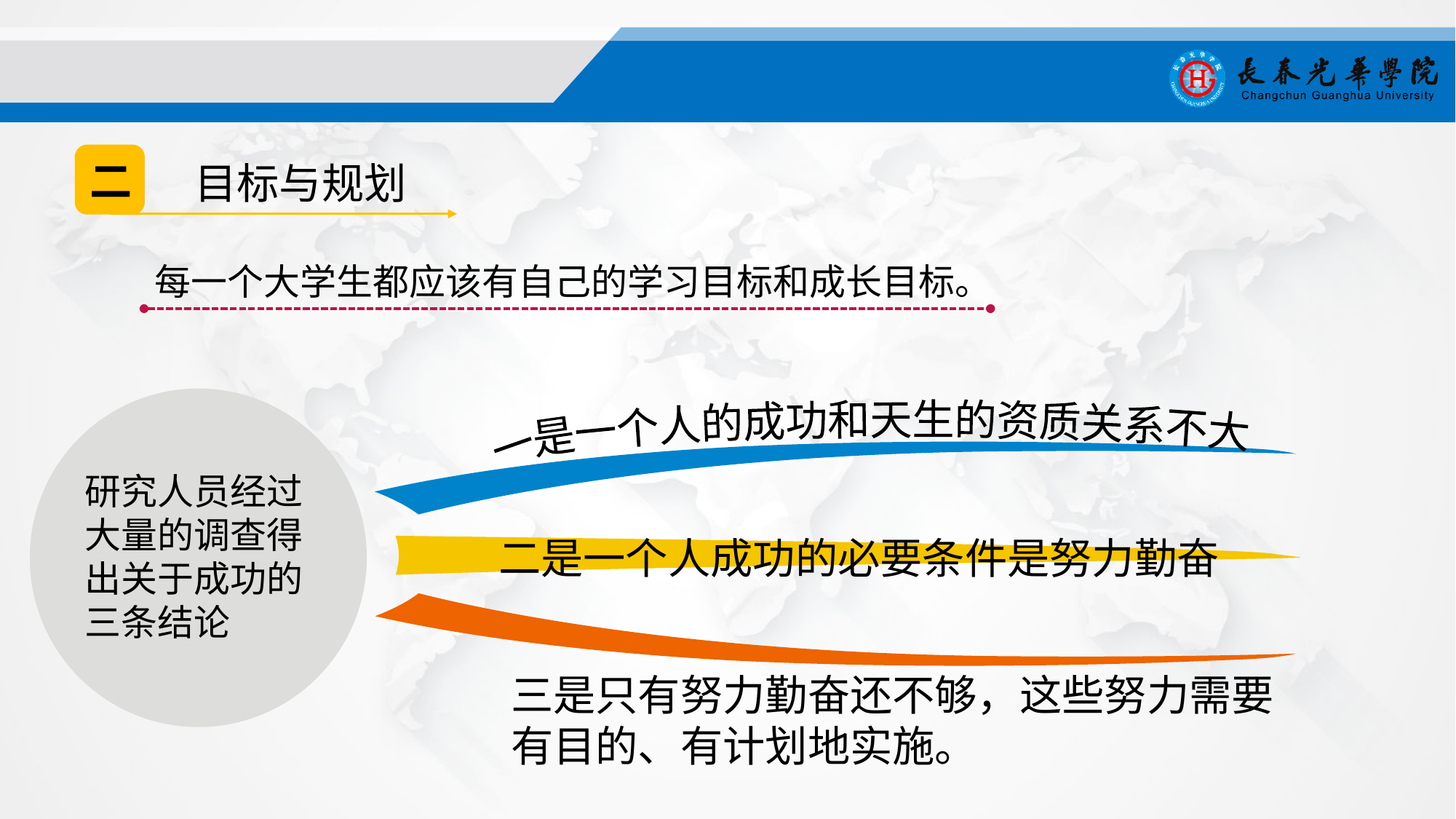

二
目标与规划
每一个大学生都应该有自己的学习目标和成长目标。

研究人员经过大量的调查得出关于成功的三条结论
一是一个人的成功和天生的资质关系不大

二是一个人成功的必要条件是努力勤奋

三是只有努力勤奋还不够，这些努力需要有目的、有计划地实施。